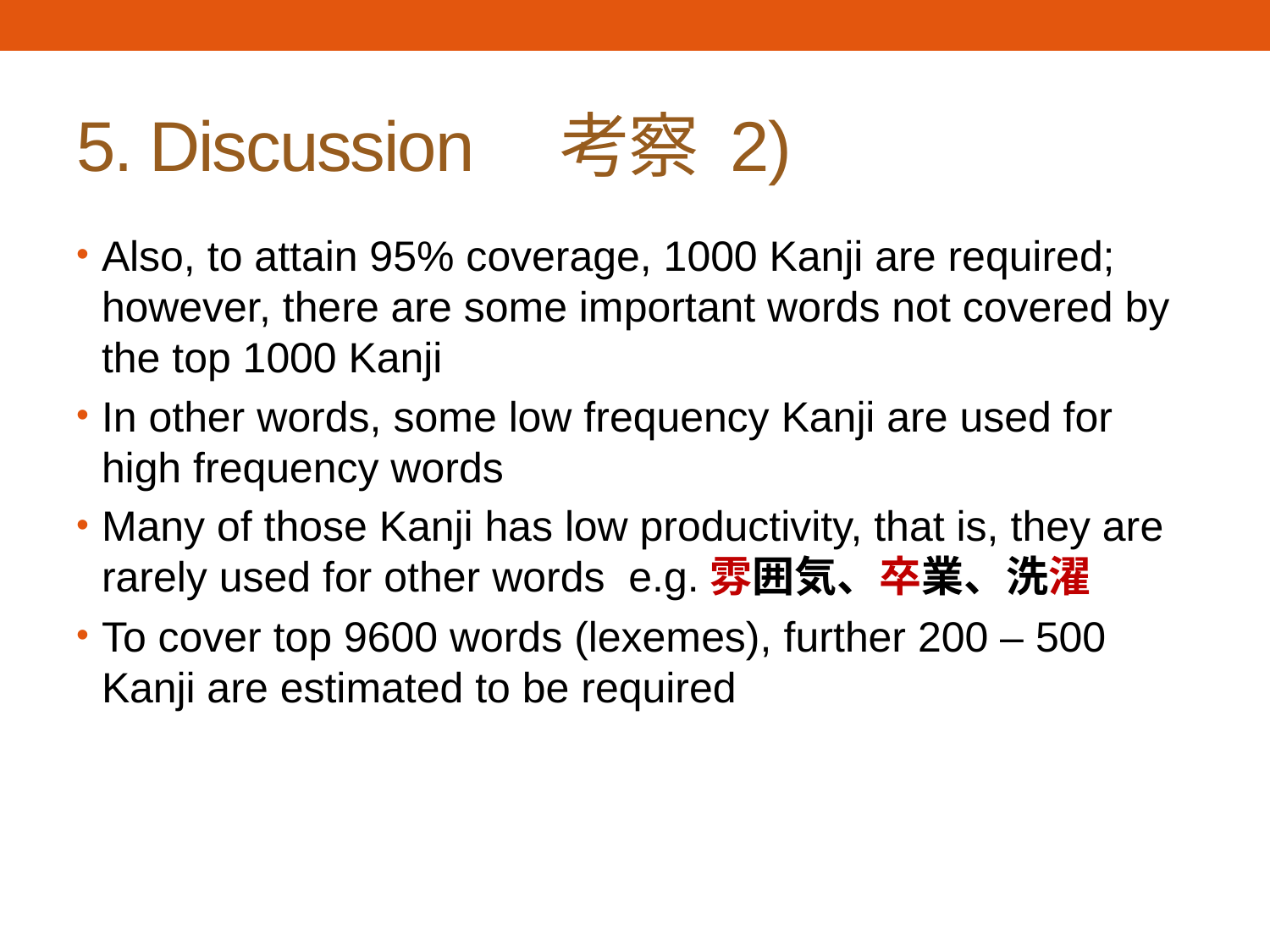

# 5. Discussion　考察 2)
Also, to attain 95% coverage, 1000 Kanji are required; however, there are some important words not covered by the top 1000 Kanji
In other words, some low frequency Kanji are used for high frequency words
Many of those Kanji has low productivity, that is, they are rarely used for other words  e.g.雰囲気、卒業、洗濯
To cover top 9600 words (lexemes), further 200 – 500 Kanji are estimated to be required